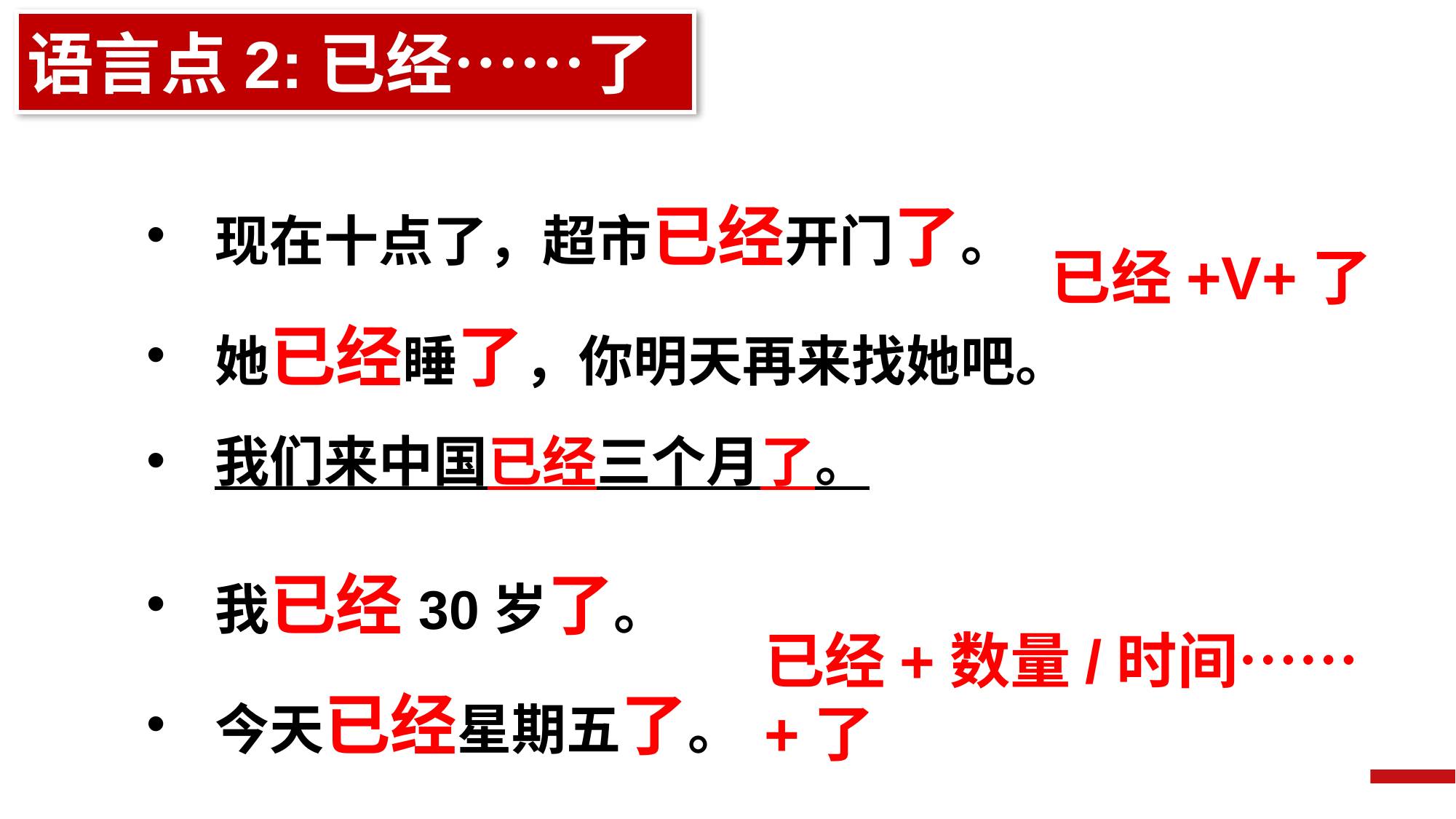

语言点2:已经……了
现在十点了，超市已经开门了。
她已经睡了，你明天再来找她吧。
我们来中国已经三个月了。
已经+V+了
我已经30岁了。
今天已经星期五了。
已经+数量/时间……+了